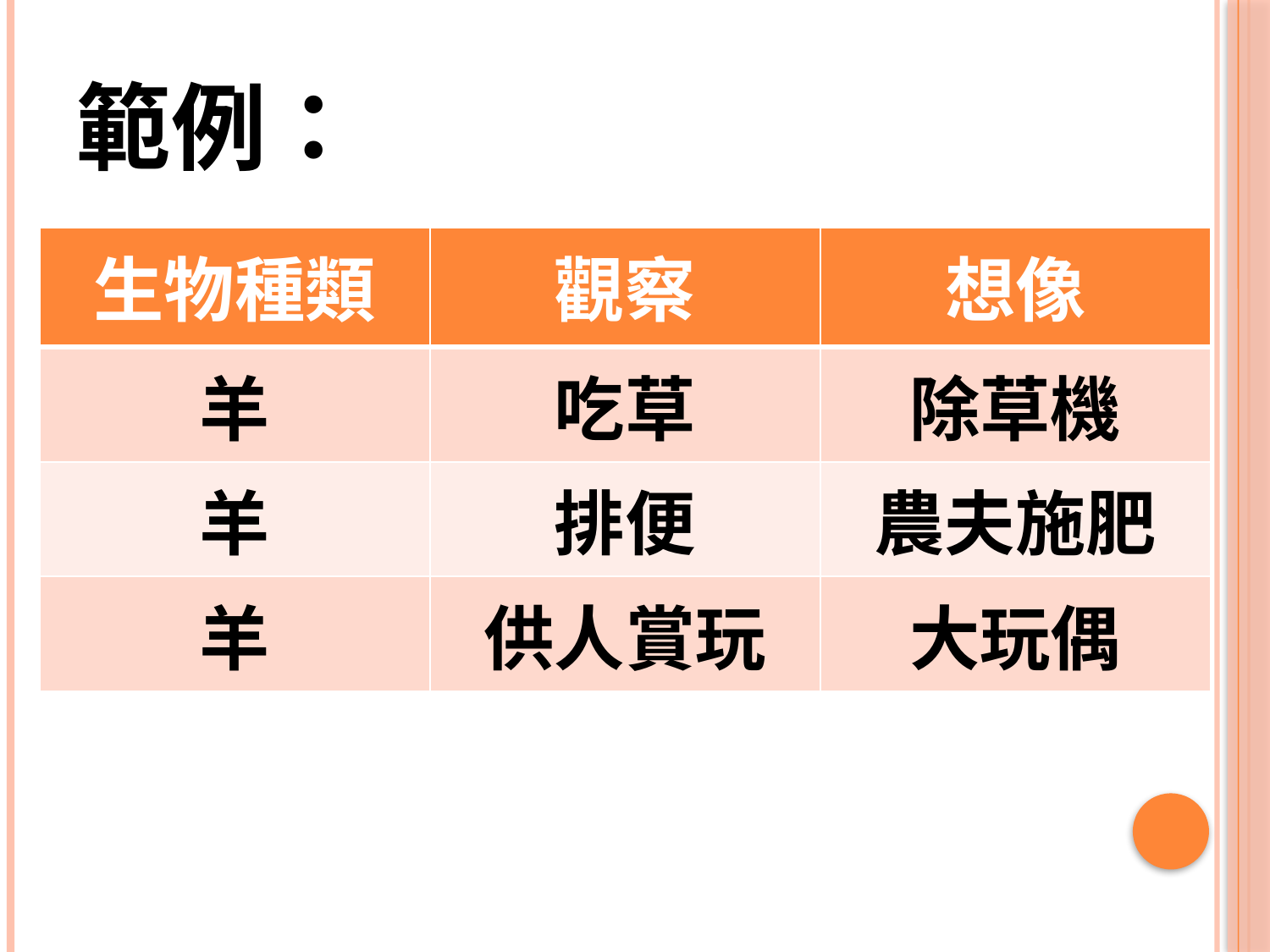

# 範例：
| 生物種類 | 觀察 | 想像 |
| --- | --- | --- |
| 羊 | 吃草 | 除草機 |
| 羊 | 排便 | 農夫施肥 |
| 羊 | 供人賞玩 | 大玩偶 |